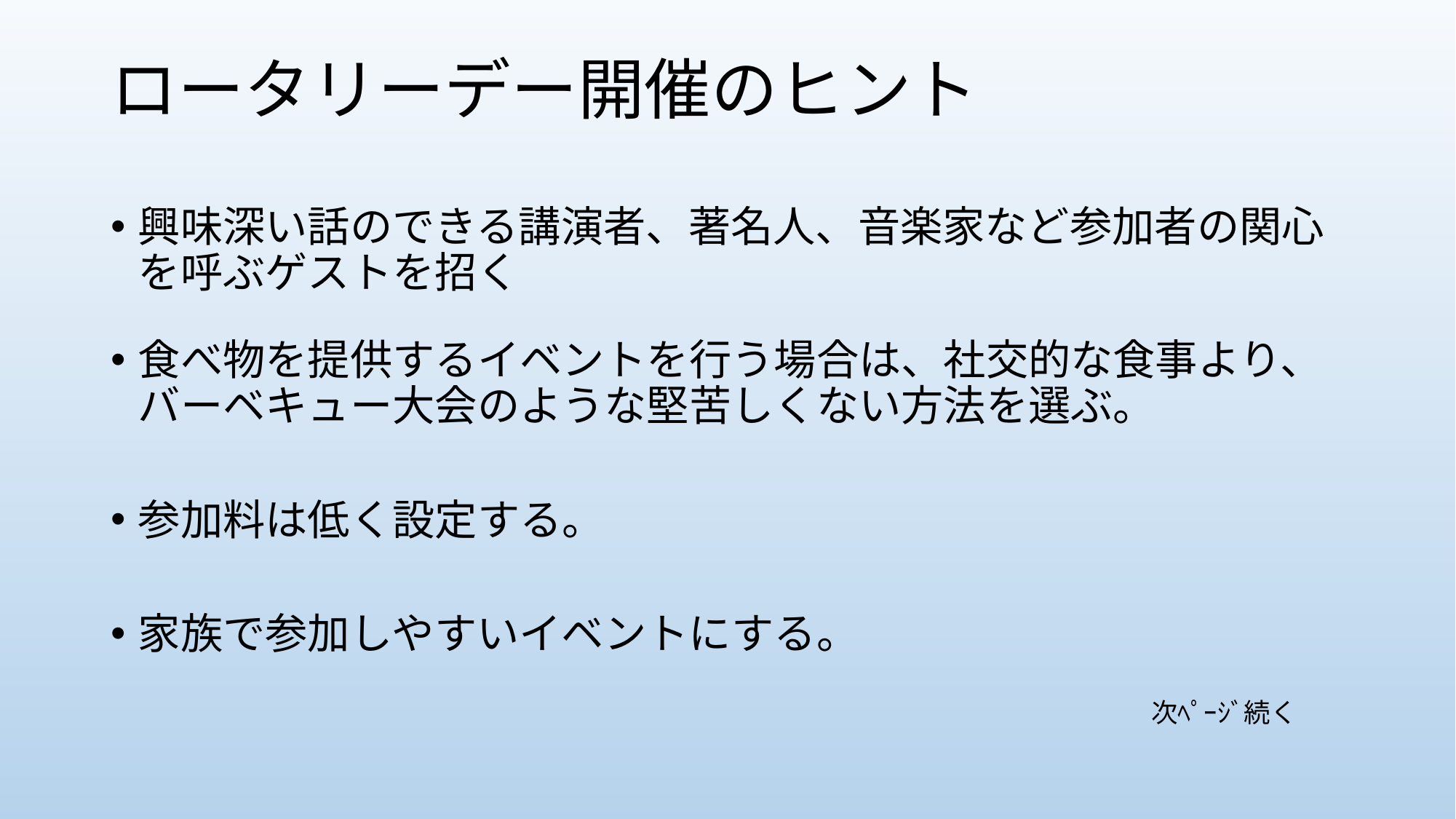

# ロータリーデー開催のヒント
興味深い話のできる講演者、著名人、音楽家など参加者の関心を呼ぶゲストを招く
食べ物を提供するイベントを行う場合は、社交的な食事より、バーベキュー大会のような堅苦しくない方法を選ぶ。
参加料は低く設定する。
家族で参加しやすいイベントにする。
　　　　　　　　　　　　　　　　　　　　　　　　　　　　　　　　　次ﾍﾟｰｼﾞ続く